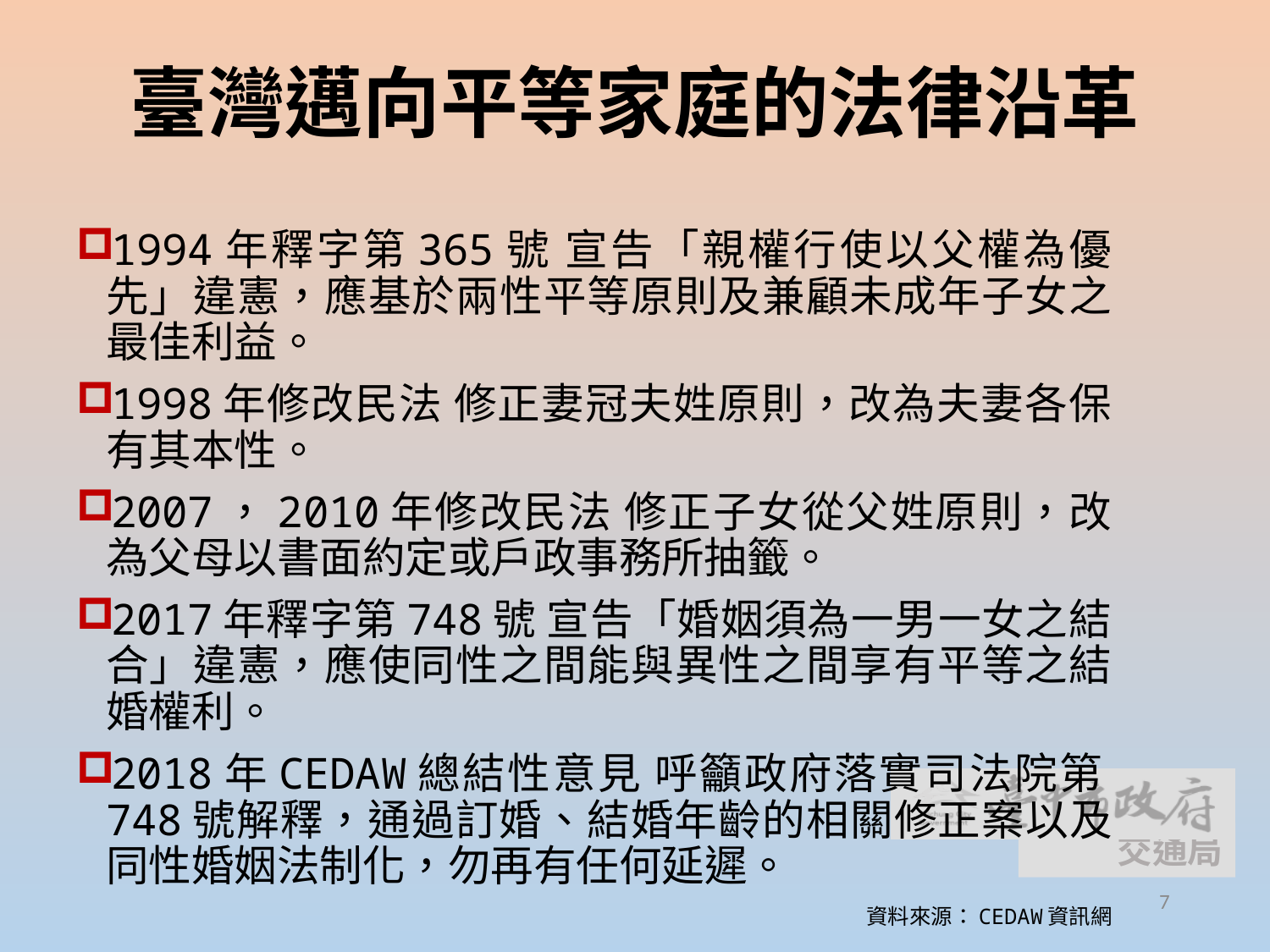

7
# 臺灣邁向平等家庭的法律沿革
1994年釋字第365號 宣告「親權行使以父權為優先」違憲，應基於兩性平等原則及兼顧未成年子女之最佳利益。
1998年修改民法 修正妻冠夫姓原則，改為夫妻各保有其本性。
2007，2010年修改民法 修正子女從父姓原則，改為父母以書面約定或戶政事務所抽籤。
2017年釋字第748號 宣告「婚姻須為一男一女之結合」違憲，應使同性之間能與異性之間享有平等之結婚權利。
2018年CEDAW總結性意見 呼籲政府落實司法院第748號解釋，通過訂婚、結婚年齡的相關修正案以及同性婚姻法制化，勿再有任何延遲。
資料來源：CEDAW資訊網